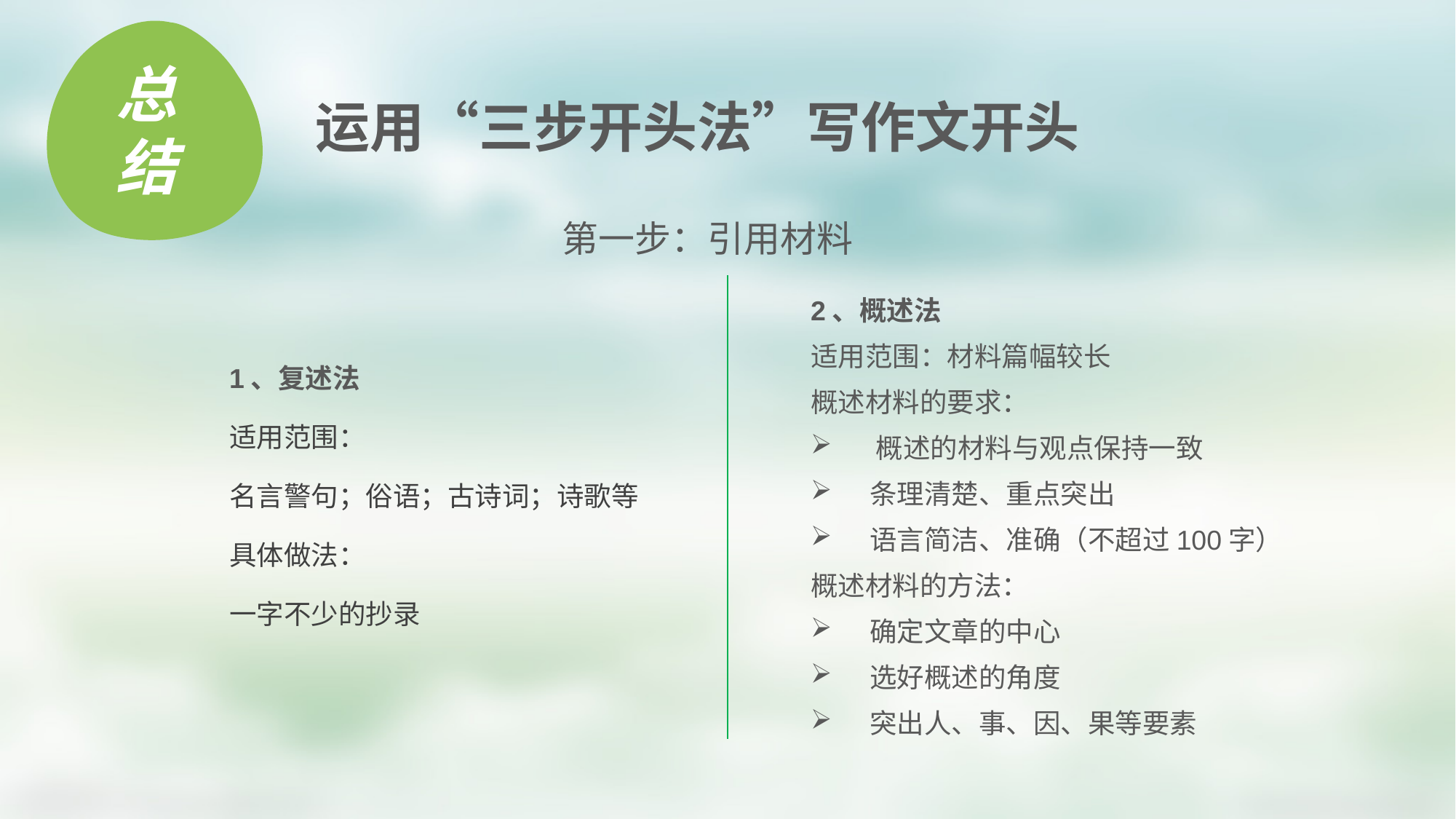

总结
运用“三步开头法”写作文开头
第一步：引用材料
2、概述法
适用范围：材料篇幅较长
概述材料的要求：
    概述的材料与观点保持一致
   条理清楚、重点突出
   语言简洁、准确（不超过100字）
概述材料的方法：
   确定文章的中心
   选好概述的角度
   突出人、事、因、果等要素
1、复述法
适用范围：
名言警句；俗语；古诗词；诗歌等
具体做法：
一字不少的抄录